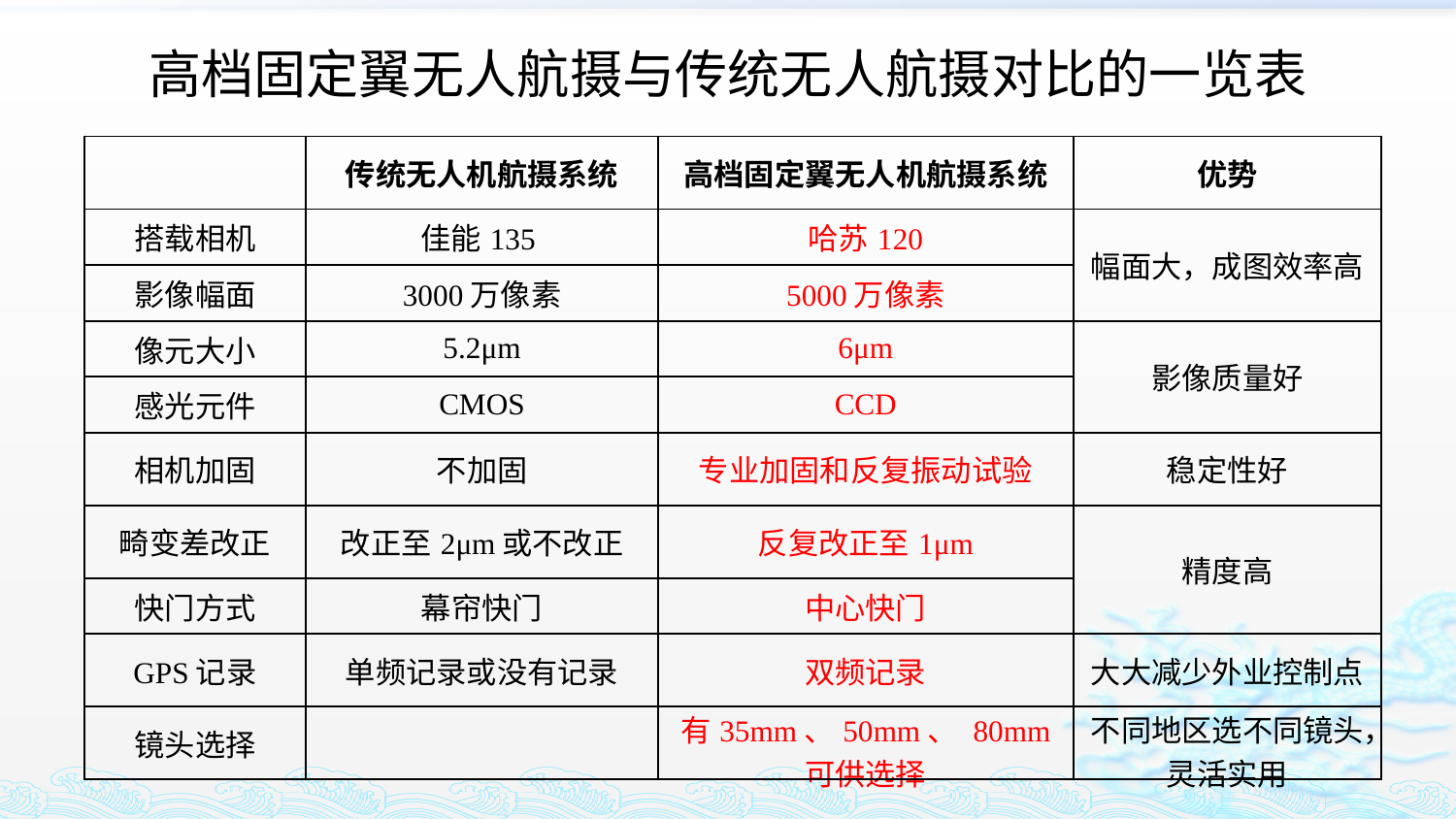

高档固定翼无人航摄与传统无人航摄对比的一览表
|  | 传统无人机航摄系统 | 高档固定翼无人机航摄系统 | 优势 |
| --- | --- | --- | --- |
| 搭载相机 | 佳能135 | 哈苏120 | 幅面大，成图效率高 |
| 影像幅面 | 3000万像素 | 5000万像素 |  |
| 像元大小 | 5.2μm | 6μm | 影像质量好 |
| 感光元件 | CMOS | CCD |  |
| 相机加固 | 不加固 | 专业加固和反复振动试验 | 稳定性好 |
| 畸变差改正 | 改正至2μm或不改正 | 反复改正至1μm | 精度高 |
| 快门方式 | 幕帘快门 | 中心快门 |  |
| GPS记录 | 单频记录或没有记录 | 双频记录 | 大大减少外业控制点 |
| 镜头选择 |  | 有35mm、50mm、 80mm 可供选择 | 不同地区选不同镜头，灵活实用 |